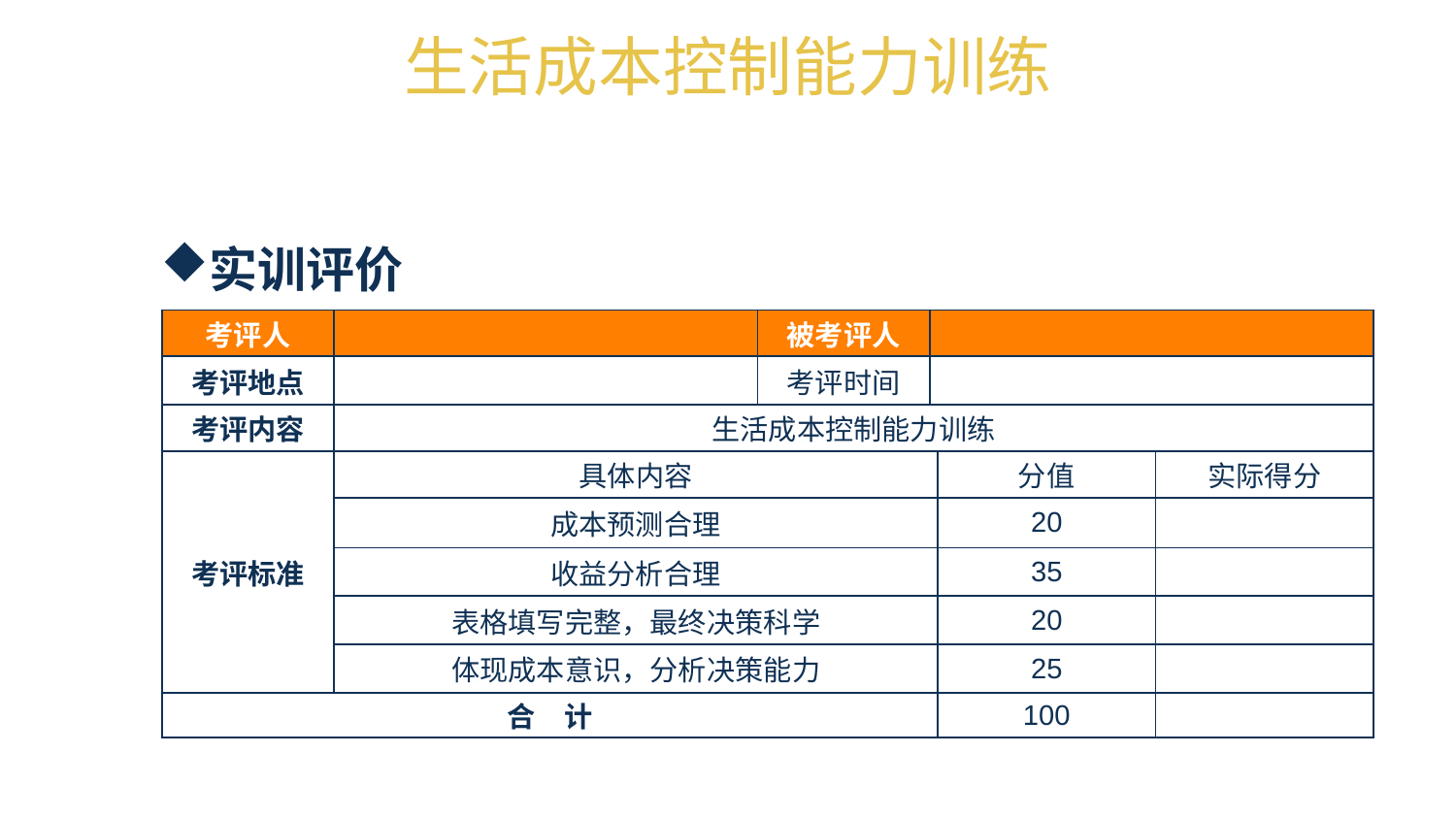

# 生活成本控制能力训练
实训评价
| 考评人 |  | 被考评人 |  |  |  |
| --- | --- | --- | --- | --- | --- |
| 考评地点 |  | 考评时间 |  |  |  |
| 考评内容 | 生活成本控制能力训练 |  |  |  |  |
| 考评标准 | 具体内容 |  |  | 分值 | 实际得分 |
|  | 成本预测合理 |  |  | 20 |  |
|  | 收益分析合理 |  |  | 35 |  |
|  | 表格填写完整，最终决策科学 |  |  | 20 |  |
|  | 体现成本意识，分析决策能力 |  |  | 25 |  |
| 合　计 |  |  |  | 100 |  |